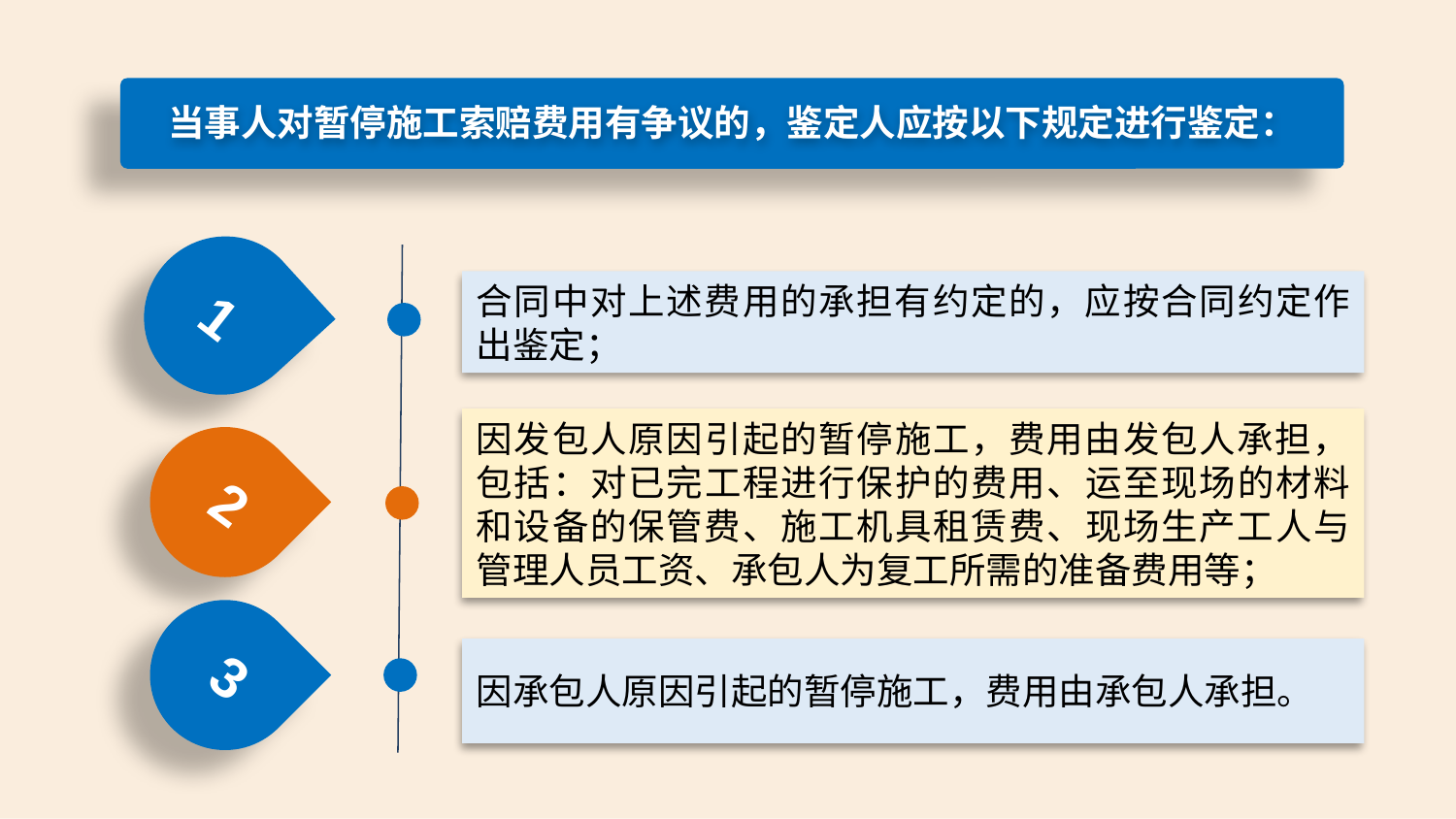

当事人对暂停施工索赔费用有争议的，鉴定人应按以下规定进行鉴定：

1

合同中对上述费用的承担有约定的，应按合同约定作出鉴定；
因发包人原因引起的暂停施工，费用由发包人承担，包括：对已完工程进行保护的费用、运至现场的材料和设备的保管费、施工机具租赁费、现场生产工人与管理人员工资、承包人为复工所需的准备费用等；

2

3
因承包人原因引起的暂停施工，费用由承包人承担。